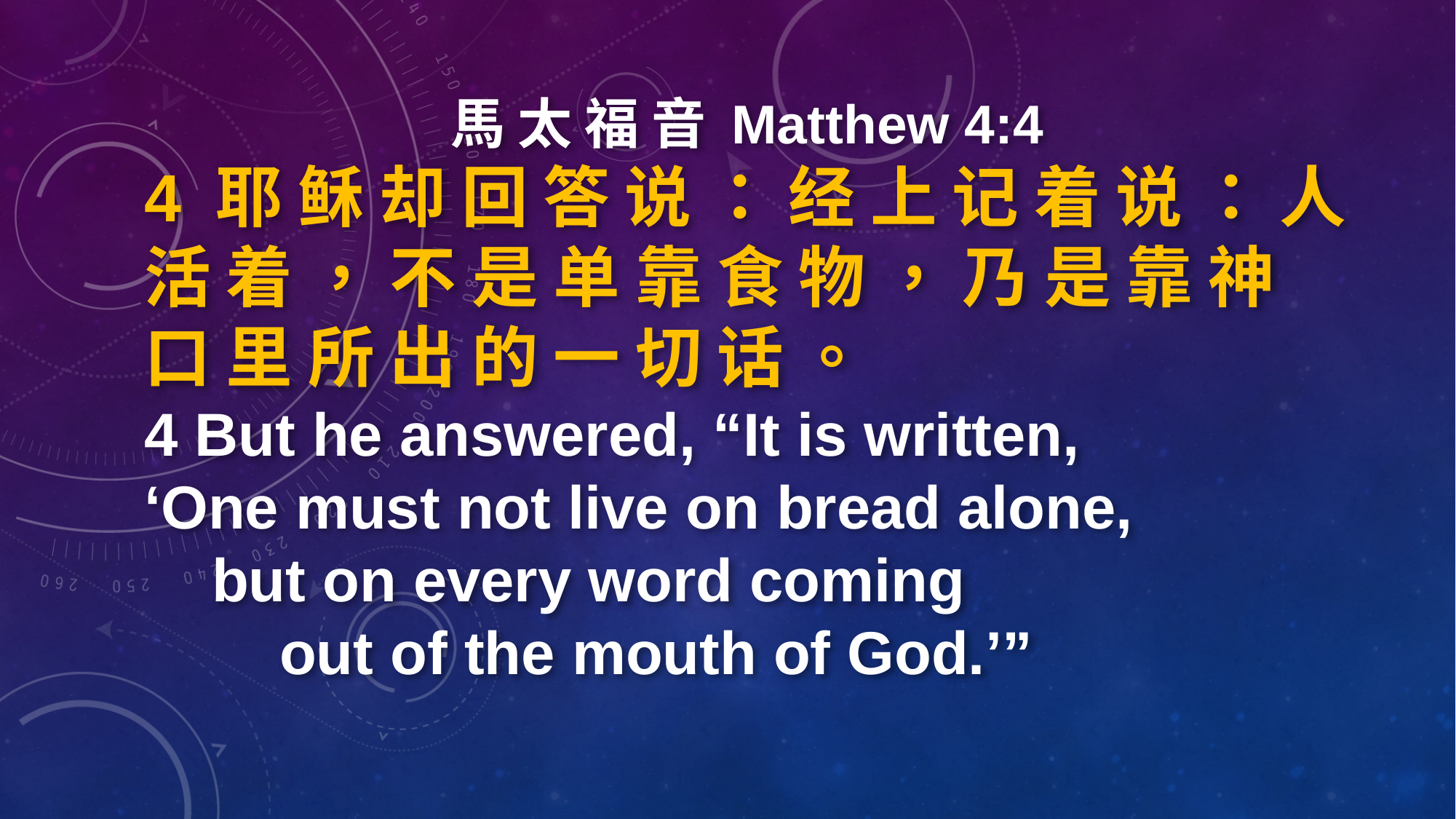

馬 太 福 音 Matthew 4:4
4 耶 稣 却 回 答 说 ： 经 上 记 着 说 ： 人 活 着 ， 不 是 单 靠 食 物 ， 乃 是 靠 神 口 里 所 出 的 一 切 话 。
4 But he answered, “It is written,
‘One must not live on bread alone,
    but on every word coming
        out of the mouth of God.’”